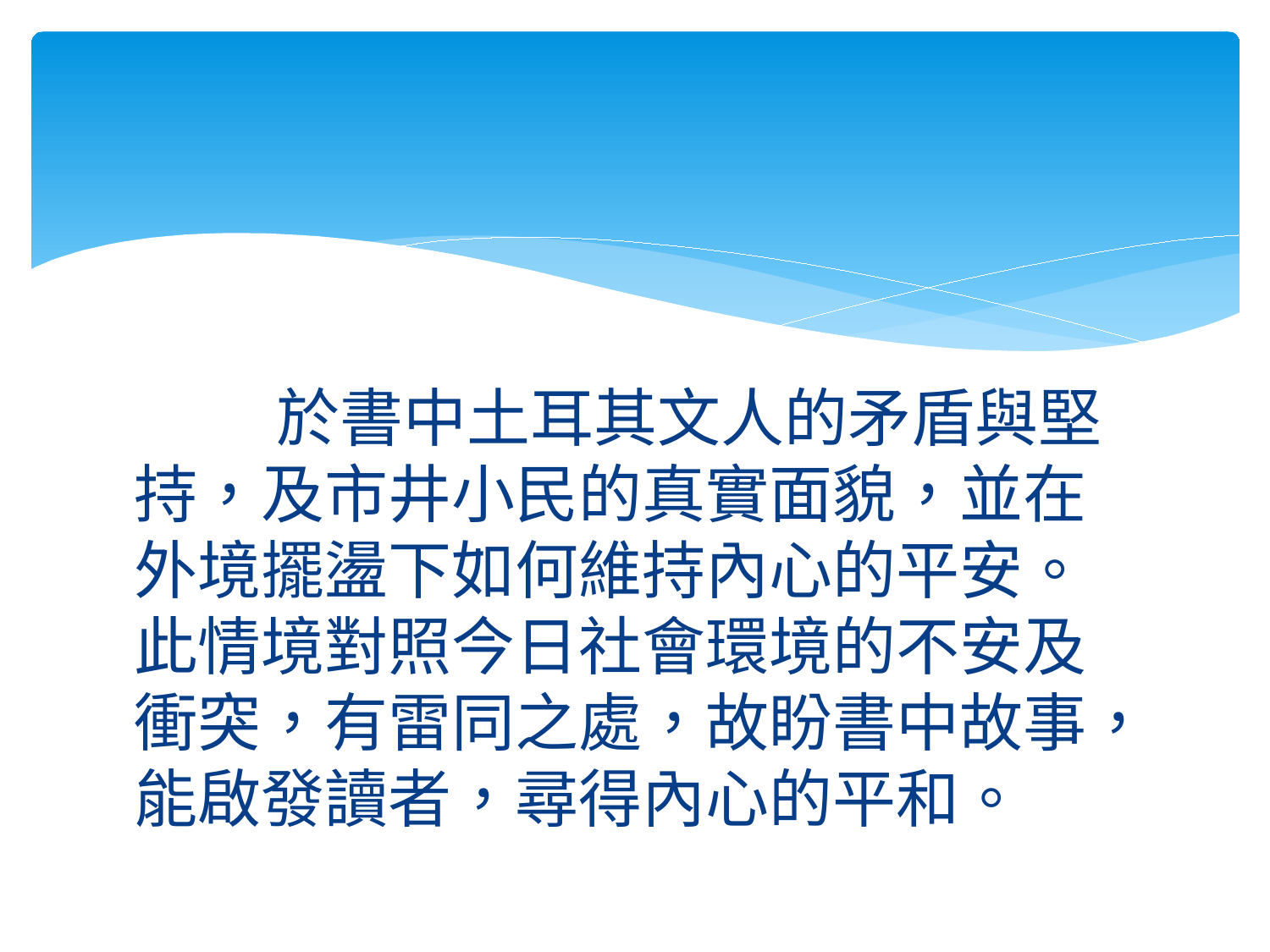

#
         於書中土耳其文人的矛盾與堅持，及市井小民的真實面貌，並在外境擺盪下如何維持內心的平安。此情境對照今日社會環境的不安及衝突，有雷同之處，故盼書中故事，能啟發讀者，尋得內心的平和。